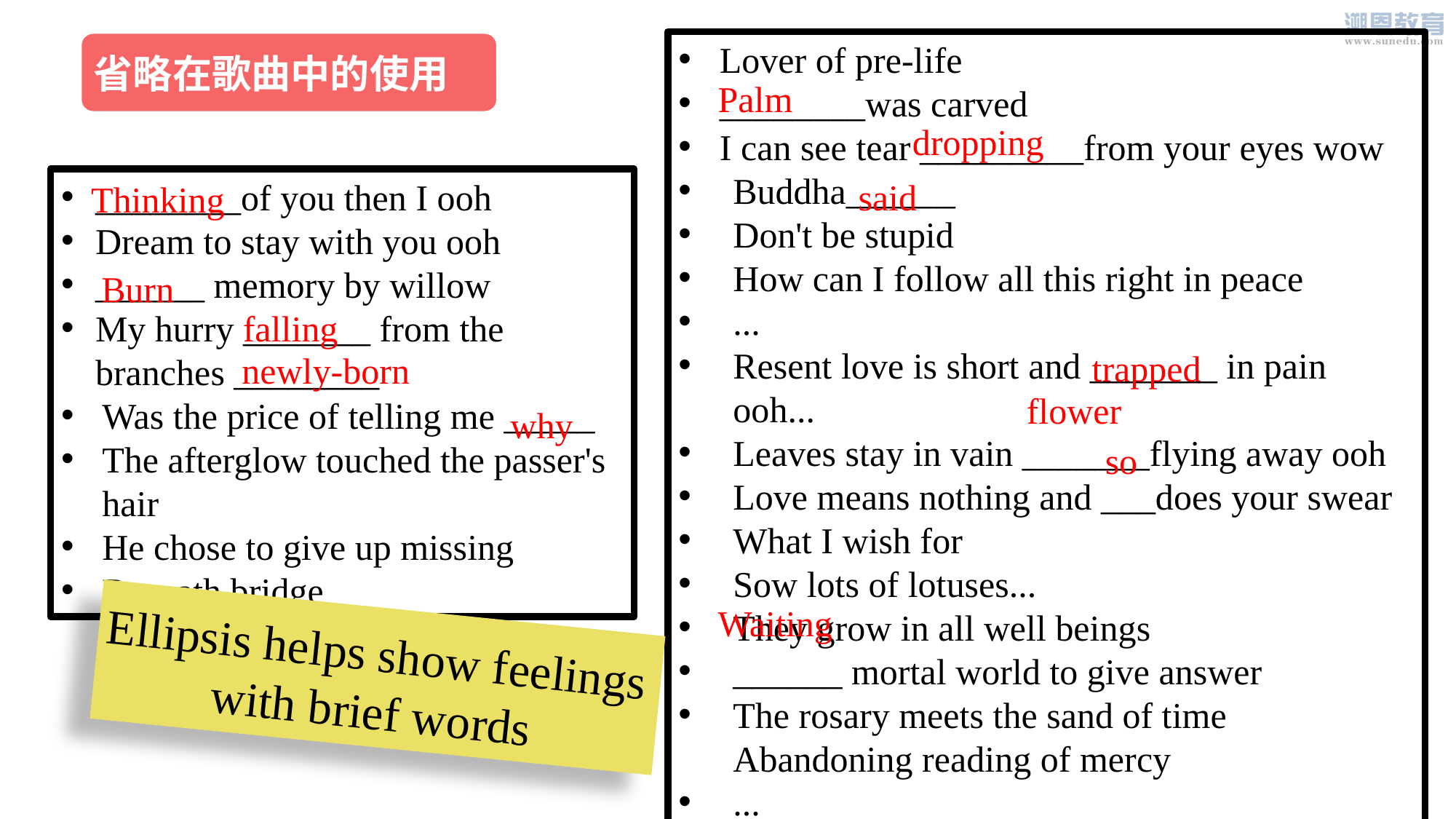

省略在歌曲中的使用
Lover of pre-life
________was carved
I can see tear _________from your eyes wow
Buddha______
Don't be stupid
How can I follow all this right in peace
...
Resent love is short and _______ in pain ooh...
Leaves stay in vain _______flying away ooh
Love means nothing and ___does your swear
What I wish for
Sow lots of lotuses...
They grow in all well beings
______ mortal world to give answer
The rosary meets the sand of time
      Abandoning reading of mercy
...
Palm
dropping
________of you then I ooh
Dream to stay with you ooh
______ memory by willow
My hurry _______ from the branches ________
Was the price of telling me _____
The afterglow touched the passer's hair
He chose to give up missing
Beneath bridge
Thinking
Burn
falling
newly-born
why
said
trapped
flower
so
Waiting

Ellipsis helps show feelings with brief words